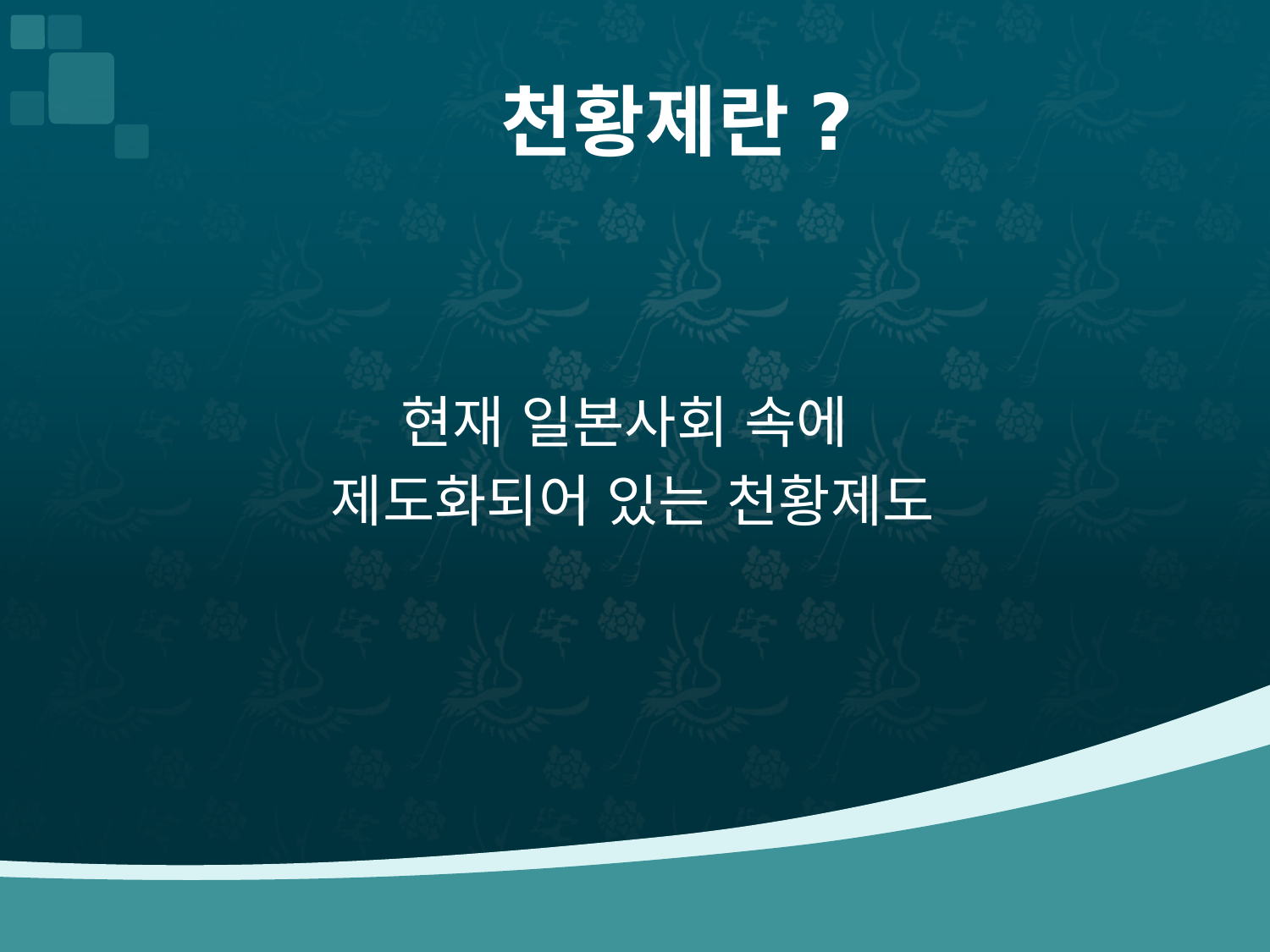

# 천황제란?

현재 일본사회 속에
제도화되어 있는 천황제도